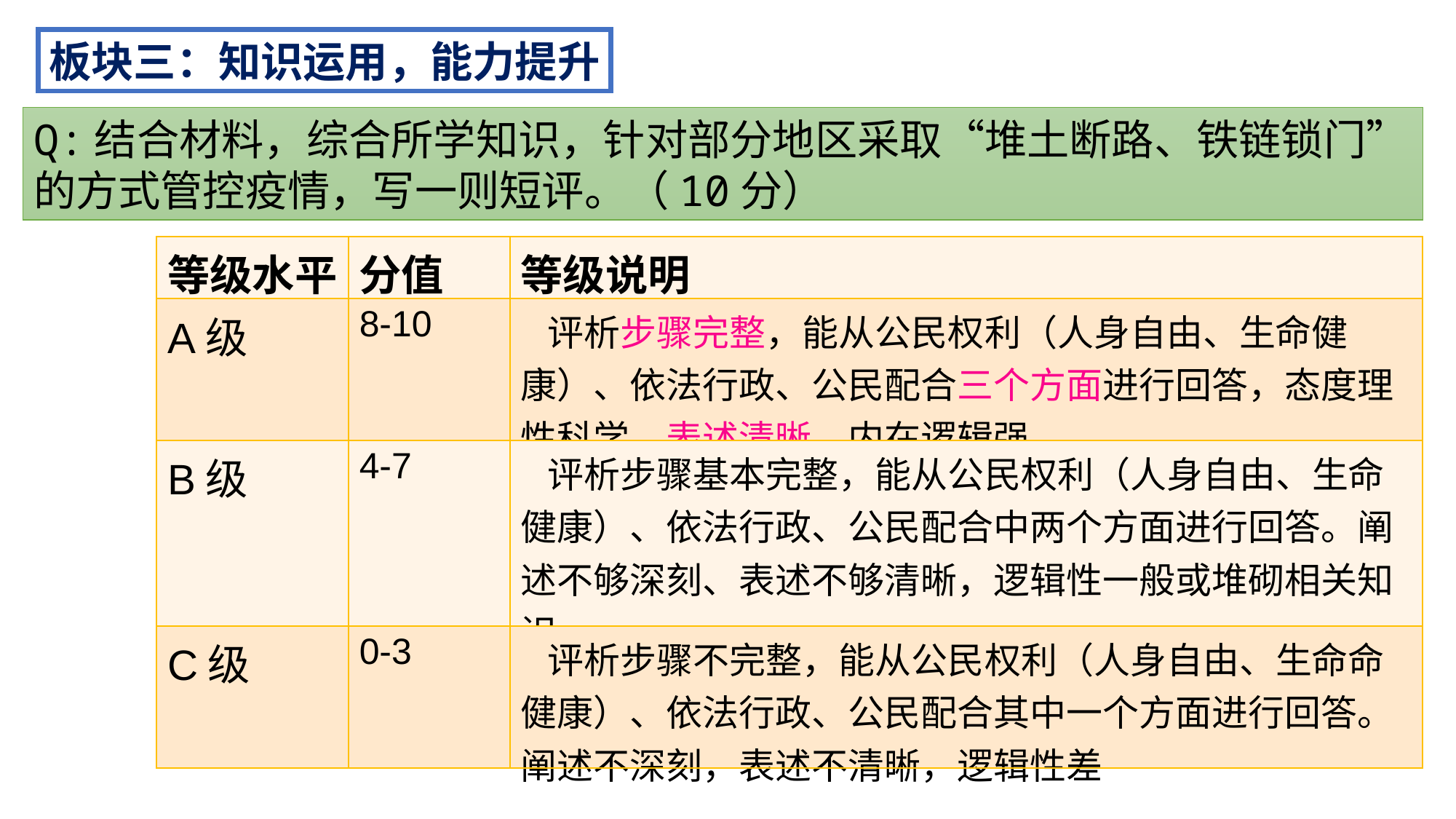

板块三：知识运用，能力提升
Q:结合材料，综合所学知识，针对部分地区采取“堆土断路、铁链锁门”的方式管控疫情，写一则短评。（10分）
| 等级水平 | 分值 | 等级说明 |
| --- | --- | --- |
| A级 | 8-10 | 评析步骤完整，能从公民权利（人身自由、生命健康）、依法行政、公民配合三个方面进行回答，态度理性科学、表述清晰，内在逻辑强。 |
| B级 | 4-7 | 评析步骤基本完整，能从公民权利（人身自由、生命健康）、依法行政、公民配合中两个方面进行回答。阐述不够深刻、表述不够清晰，逻辑性一般或堆砌相关知识 |
| C级 | 0-3 | 评析步骤不完整，能从公民权利（人身自由、生命命健康）、依法行政、公民配合其中一个方面进行回答。阐述不深刻，表述不清晰，逻辑性差 |